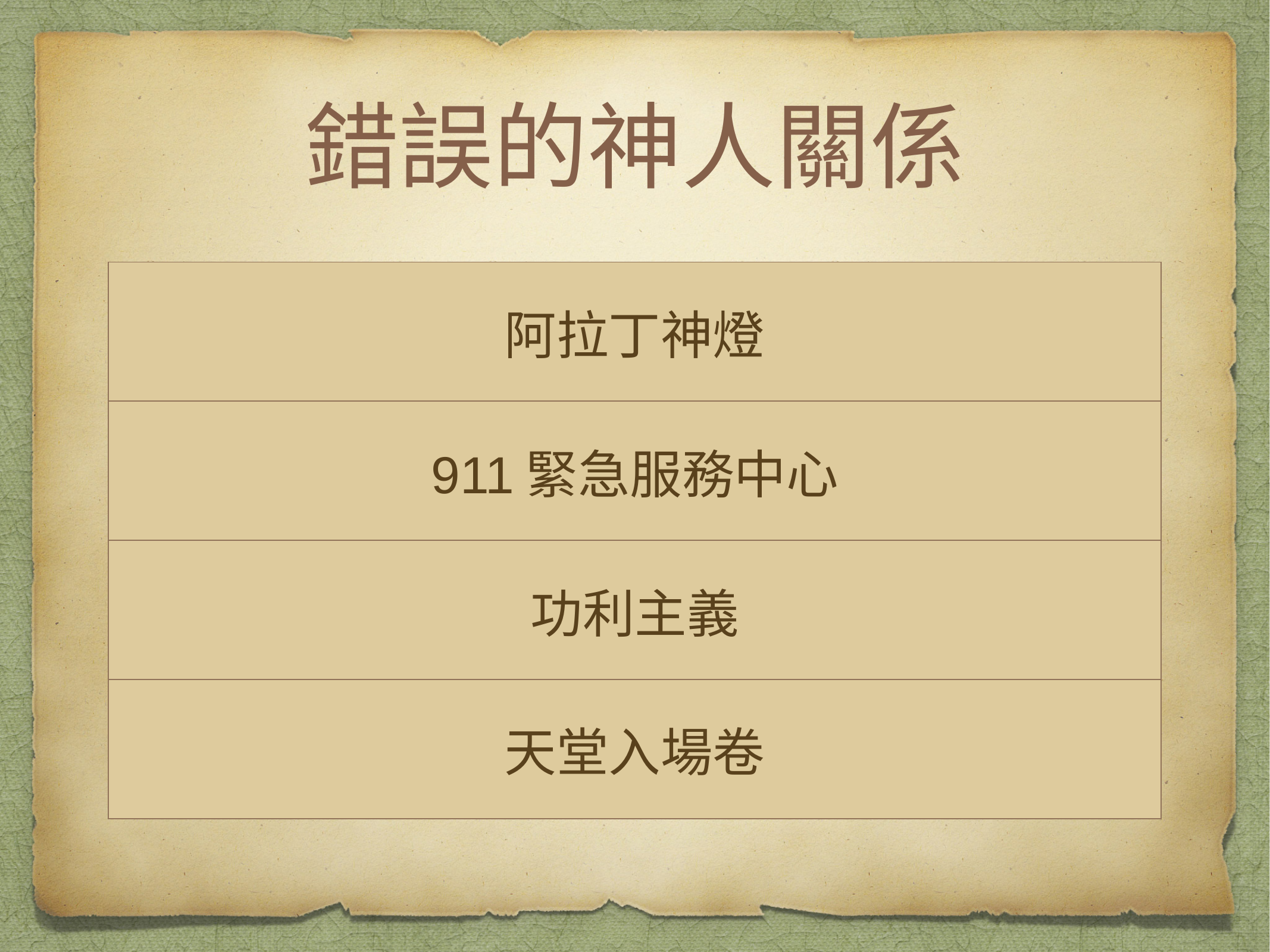

# 錯誤的神人關係
| 阿拉丁神燈 |
| --- |
| 911緊急服務中心 |
| 功利主義 |
| 天堂入場卷 |